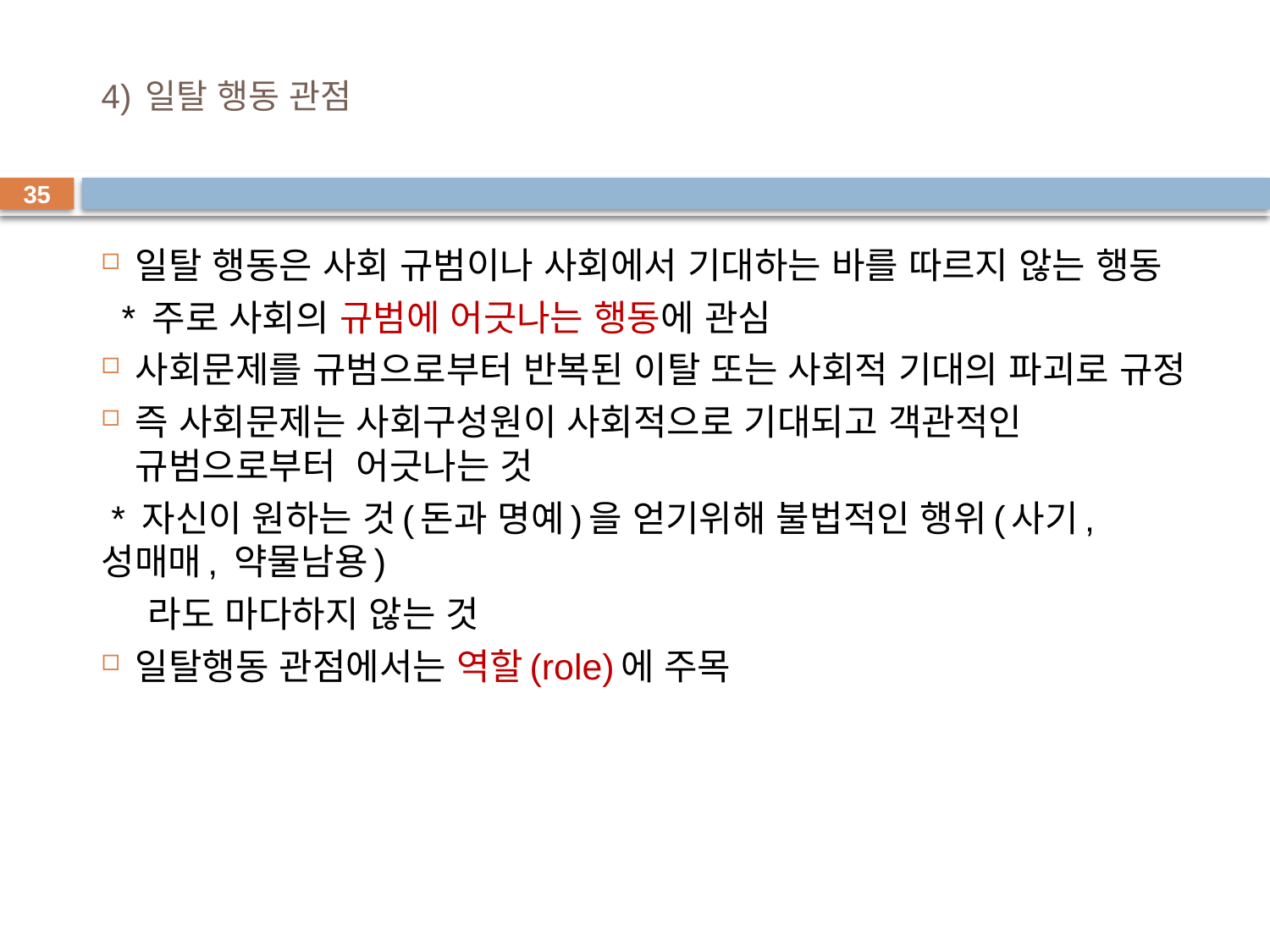

# 4) 일탈 행동 관점
35
일탈 행동은 사회 규범이나 사회에서 기대하는 바를 따르지 않는 행동
  * 주로 사회의 규범에 어긋나는 행동에 관심
사회문제를 규범으로부터 반복된 이탈 또는 사회적 기대의 파괴로 규정
즉 사회문제는 사회구성원이 사회적으로 기대되고 객관적인 규범으로부터  어긋나는 것
 * 자신이 원하는 것(돈과 명예)을 얻기위해 불법적인 행위(사기, 성매매, 약물남용)
    라도 마다하지 않는 것
일탈행동 관점에서는 역할(role)에 주목